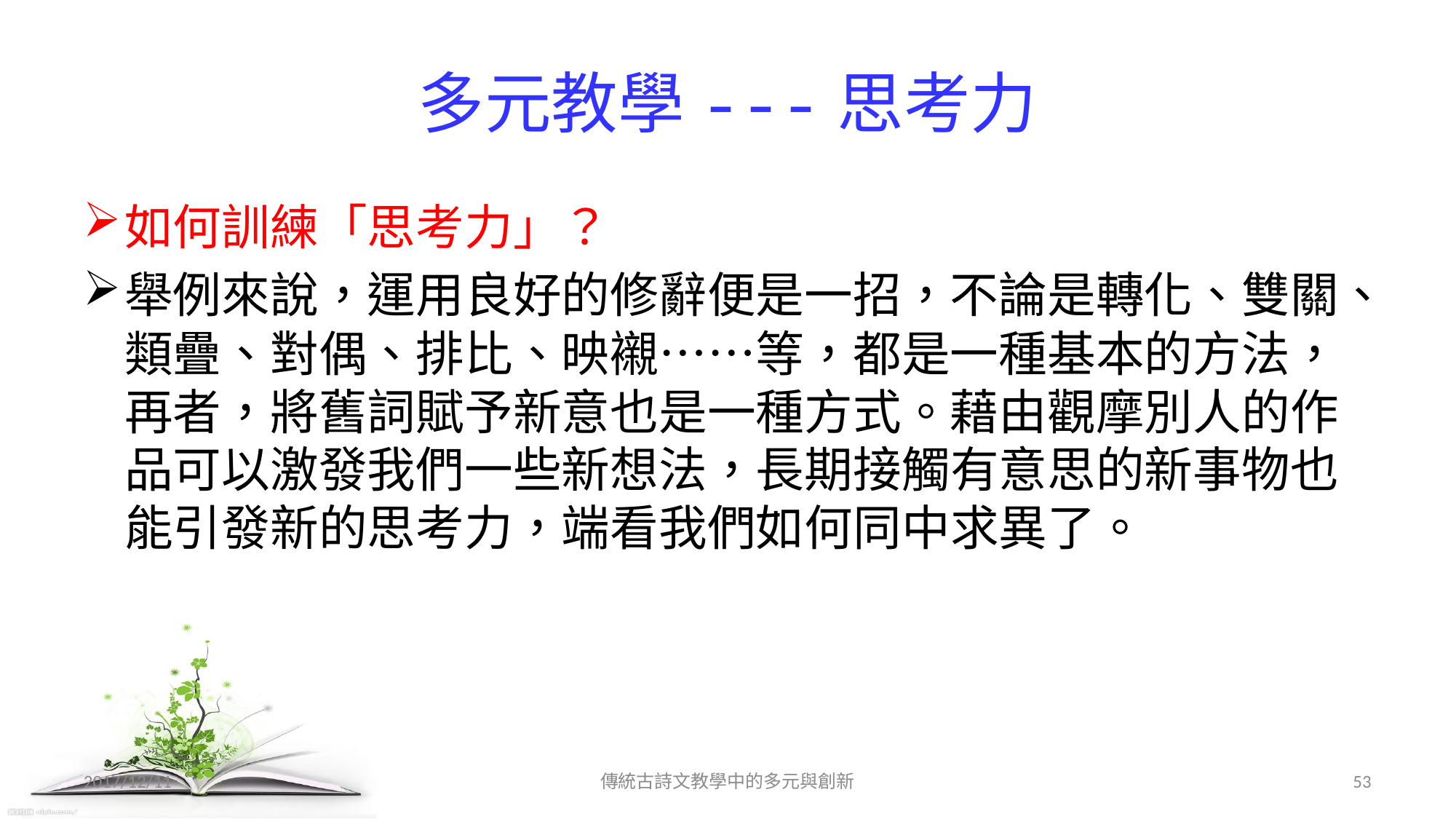

# 多元教學---思考力
如何訓練「思考力」？
舉例來說，運用良好的修辭便是一招，不論是轉化、雙關、類疊、對偶、排比、映襯……等，都是一種基本的方法，再者，將舊詞賦予新意也是一種方式。藉由觀摩別人的作品可以激發我們一些新想法，長期接觸有意思的新事物也能引發新的思考力，端看我們如何同中求異了。
2017/12/11
傳統古詩文教學中的多元與創新
53